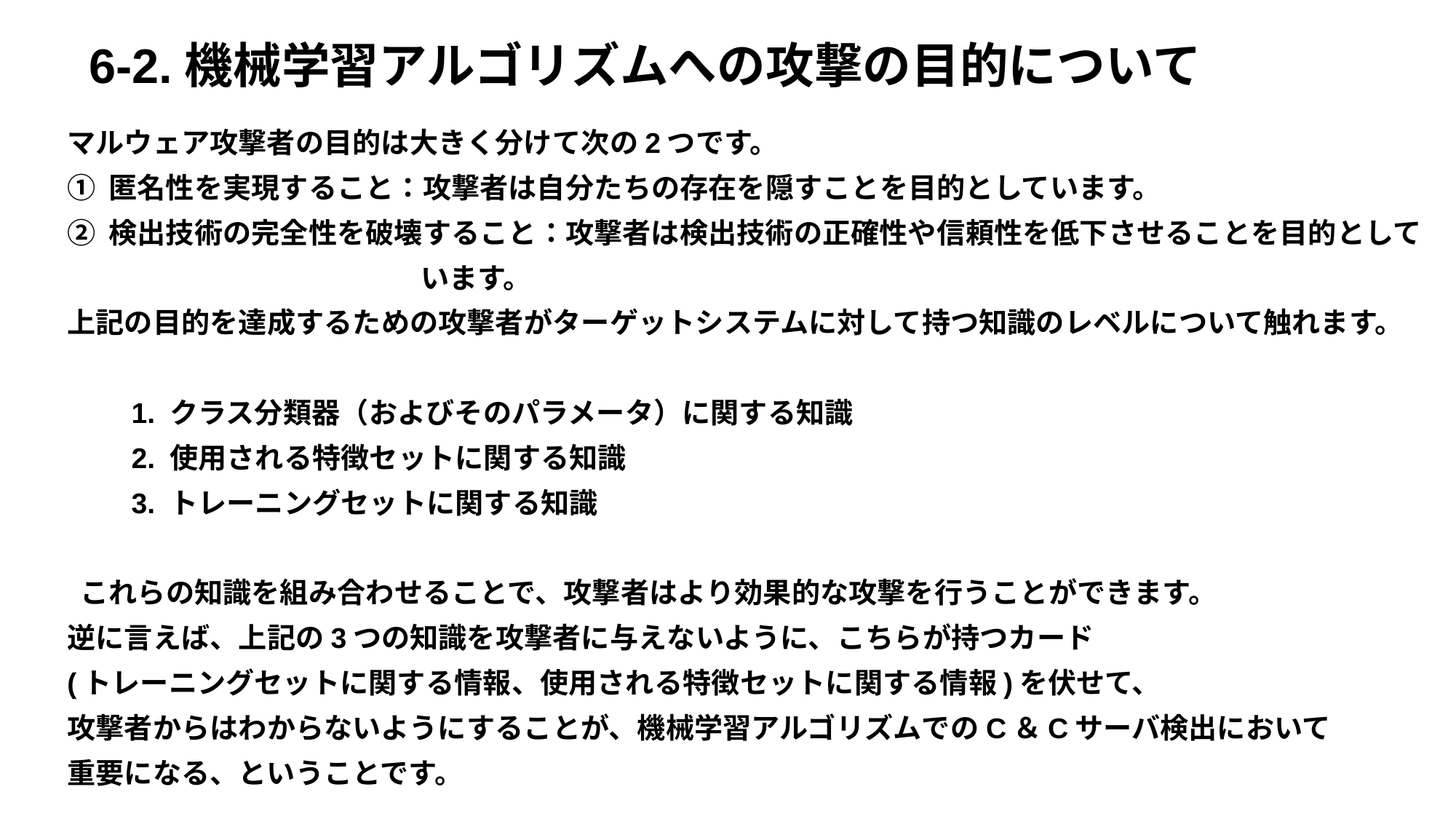

# 6-2.機械学習アルゴリズムへの攻撃の目的について
マルウェア攻撃者の目的は大きく分けて次の2つです。
① 匿名性を実現すること：攻撃者は自分たちの存在を隠すことを目的としています。
② 検出技術の完全性を破壊すること：攻撃者は検出技術の正確性や信頼性を低下させることを目的として
                                                     います。
上記の目的を達成するための攻撃者がターゲットシステムに対して持つ知識のレベルについて触れます。

        1. クラス分類器（およびそのパラメータ）に関する知識
        2. 使用される特徴セットに関する知識
        3. トレーニングセットに関する知識

 これらの知識を組み合わせることで、攻撃者はより効果的な攻撃を行うことができます。
逆に言えば、上記の3つの知識を攻撃者に与えないように、こちらが持つカード
(トレーニングセットに関する情報、使用される特徴セットに関する情報)を伏せて、
攻撃者からはわからないようにすることが、機械学習アルゴリズムでのC＆Cサーバ検出において
重要になる、ということです。